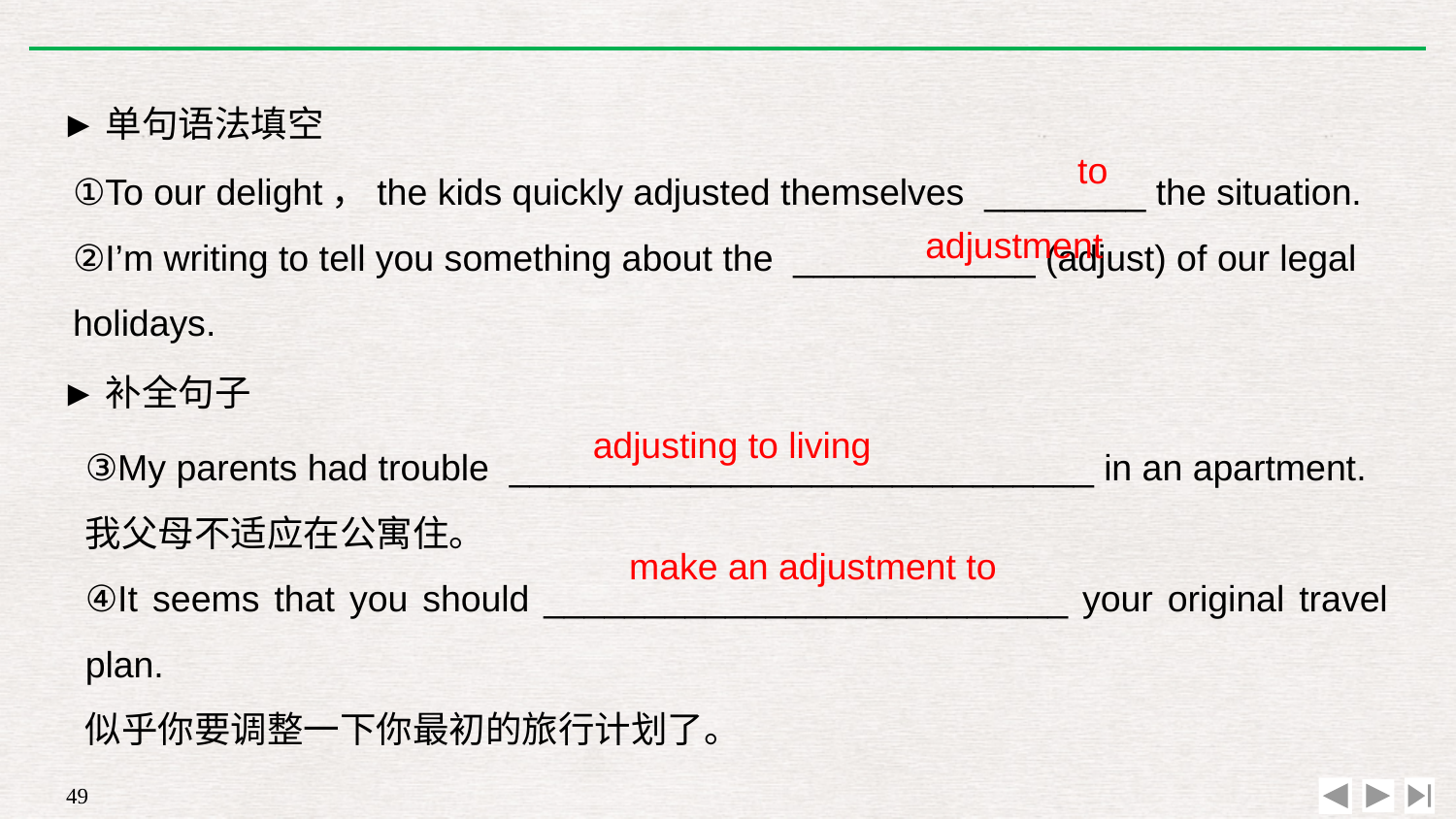

►单句语法填空
①To our delight，the kids quickly adjusted themselves  ________ the situation.
②I’m writing to tell you something about the  ____________ (adjust) of our legal holidays.
to
adjustment
►补全句子
adjusting to living
③My parents had trouble  _____________________________ in an apartment.
我父母不适应在公寓住。
④It seems that you should __________________________ your original travel plan.
似乎你要调整一下你最初的旅行计划了。
make an adjustment to